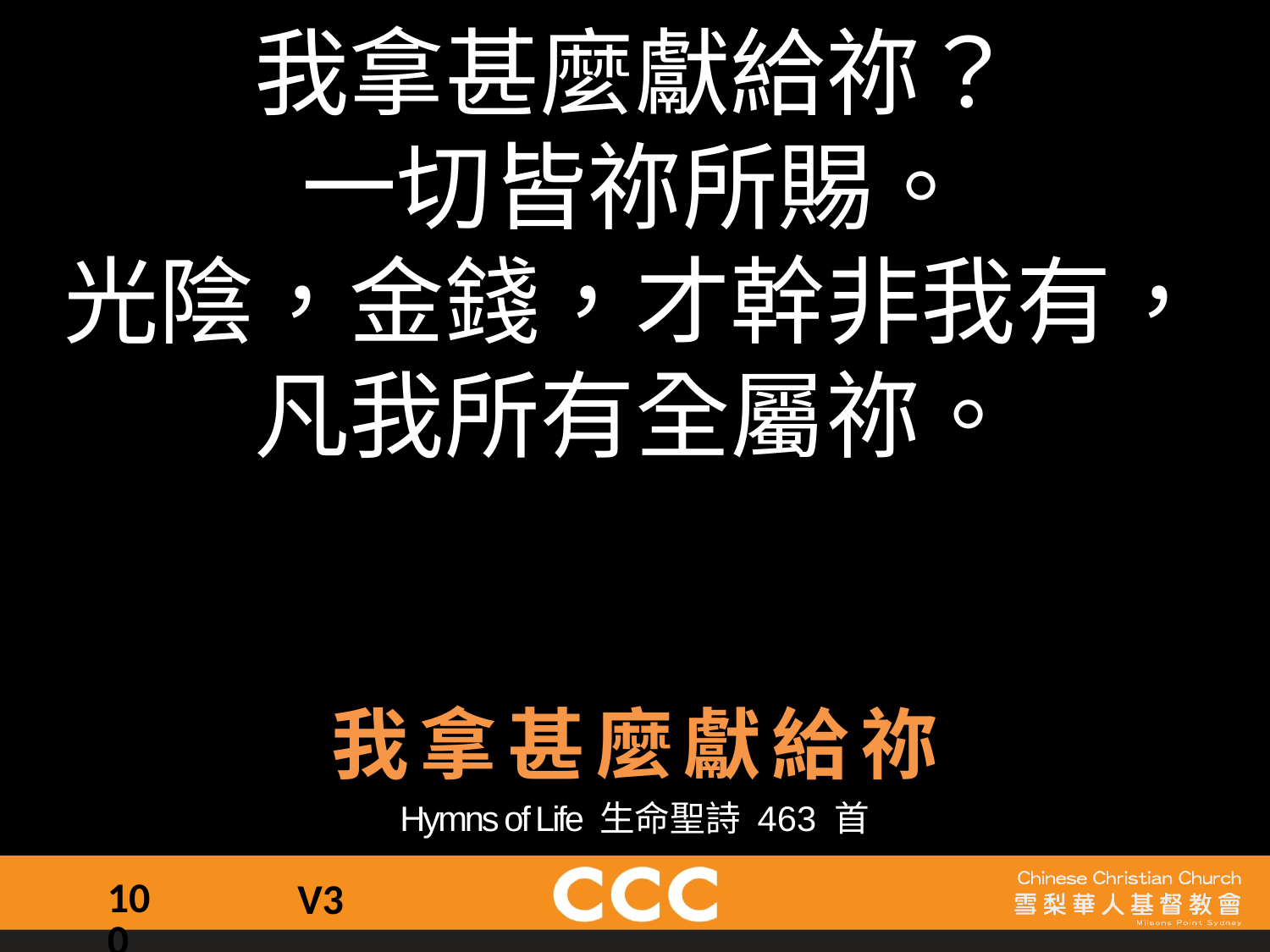

我拿甚麼獻給祢？
一切皆祢所賜。
光陰，金錢，才幹非我有，
凡我所有全屬祢。
我拿甚麼獻給祢
Hymns of Life 生命聖詩 463 首
100
V3